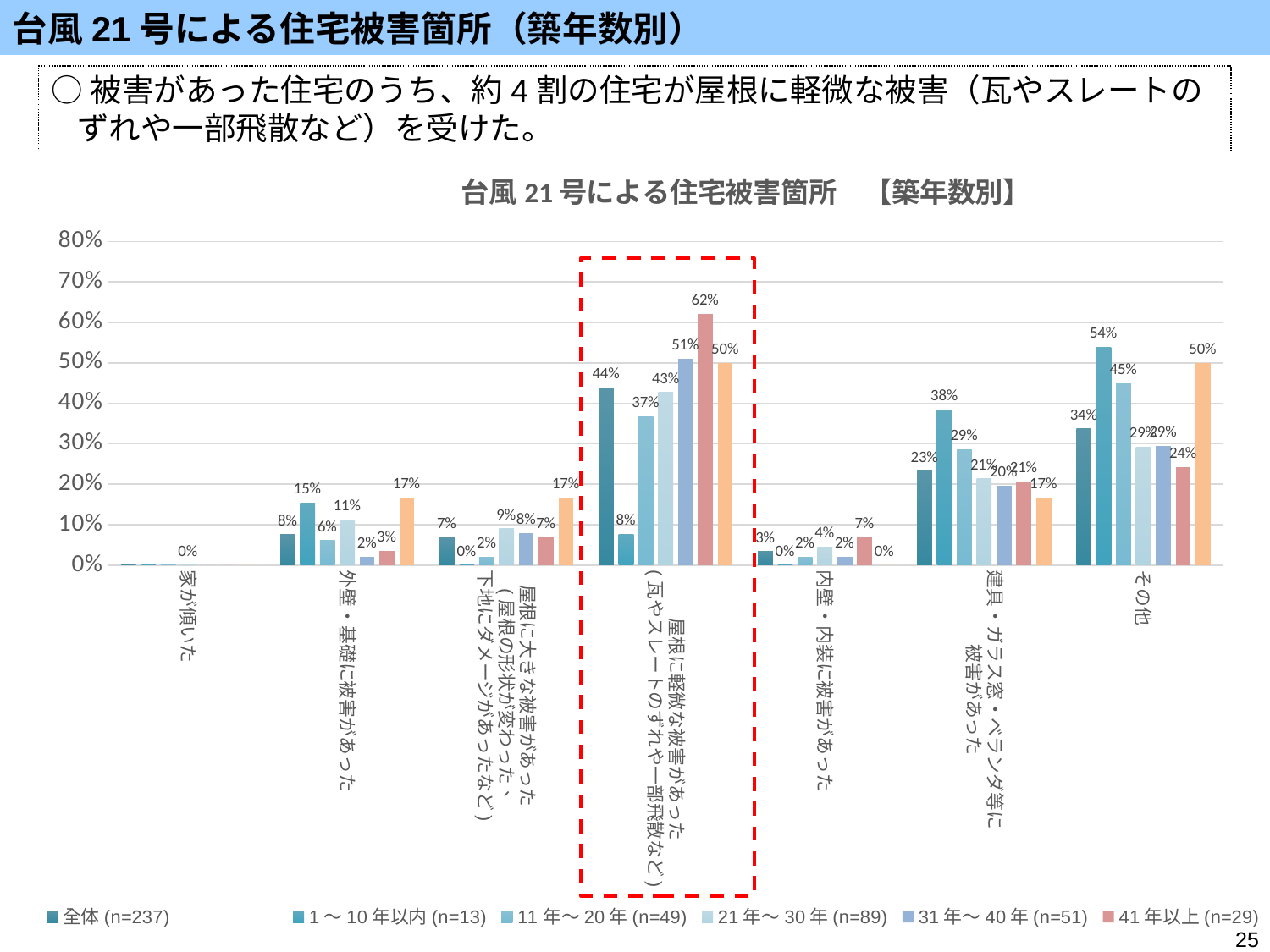

台風21号による住宅被害箇所（築年数別）
○被害があった住宅のうち、約4割の住宅が屋根に軽微な被害（瓦やスレートのずれや一部飛散など）を受けた。

### Chart: 台風21号による住宅被害箇所　【築年数別】

| Category | 全体(n=237) | 1～10年以内(n=13) | 11年～20年(n=49) | 21年～30年(n=89) | 31年～40年(n=51) | 41年以上(n=29) | わからない・無回答(n=6) |
|---|---|---|---|---|---|---|---|
| 家が傾いた | 0.0 | 0.0 | 0.0 | 0.0 | 0.0 | 0.0 | 0.0 |
| 外壁・基礎に被害があった | 0.0759493670886076 | 0.15384615384615385 | 0.061224489795918366 | 0.11235955056179775 | 0.0196078431372549 | 0.034482758620689655 | 0.16666666666666666 |
| 屋根に大きな被害があった
(屋根の形状が変わった、
下地にダメージがあったなど) | 0.06751054852320675 | 0.0 | 0.02040816326530612 | 0.0898876404494382 | 0.0784313725490196 | 0.06896551724137931 | 0.16666666666666666 |
| 屋根に軽微な被害があった
(瓦やスレートのずれや一部飛散など) | 0.4388185654008439 | 0.07692307692307693 | 0.3673469387755102 | 0.42696629213483145 | 0.5098039215686274 | 0.6206896551724138 | 0.5 |
| 内壁・内装に被害があった | 0.03375527426160337 | 0.0 | 0.02040816326530612 | 0.0449438202247191 | 0.0196078431372549 | 0.06896551724137931 | 0.0 |
| 建具・ガラス窓・ベランダ等に
被害があった | 0.2320675105485232 | 0.38461538461538464 | 0.2857142857142857 | 0.21348314606741572 | 0.19607843137254902 | 0.20689655172413793 | 0.16666666666666666 |
| その他 | 0.33755274261603374 | 0.5384615384615384 | 0.4489795918367347 | 0.29213483146067415 | 0.29411764705882354 | 0.2413793103448276 | 0.5 |
25